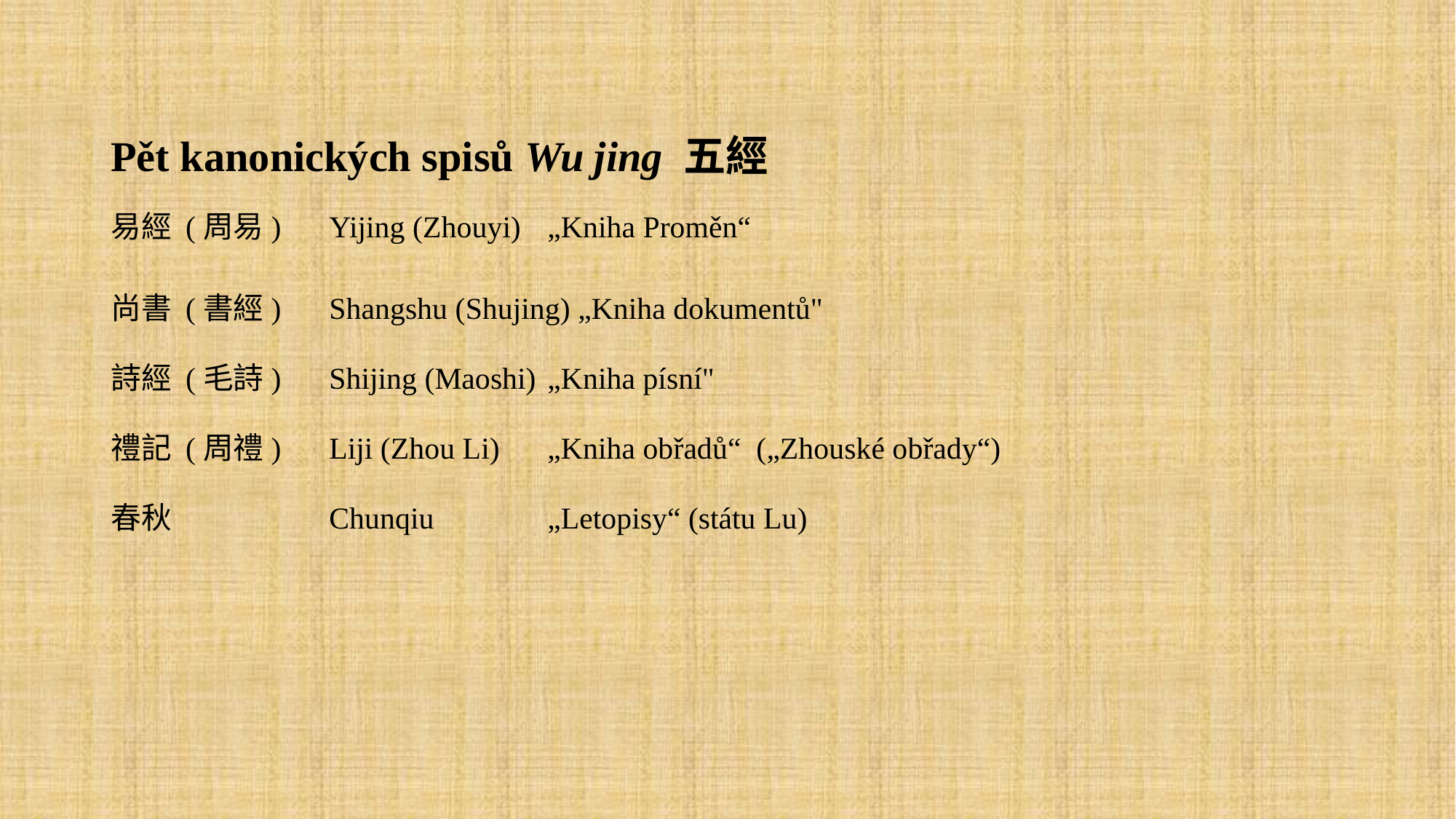

Pět kanonických spisů Wu jing 五經
易經 (周易)	Yijing (Zhouyi)	„Kniha Proměn“
尚書 (書經)	Shangshu (Shujing) „Kniha dokumentů"
詩經 (毛詩)	Shijing (Maoshi)	„Kniha písní"
禮記 (周禮)	Liji (Zhou Li)	„Kniha obřadů“  („Zhouské obřady“)
春秋		Chunqiu 	„Letopisy“ (státu Lu)